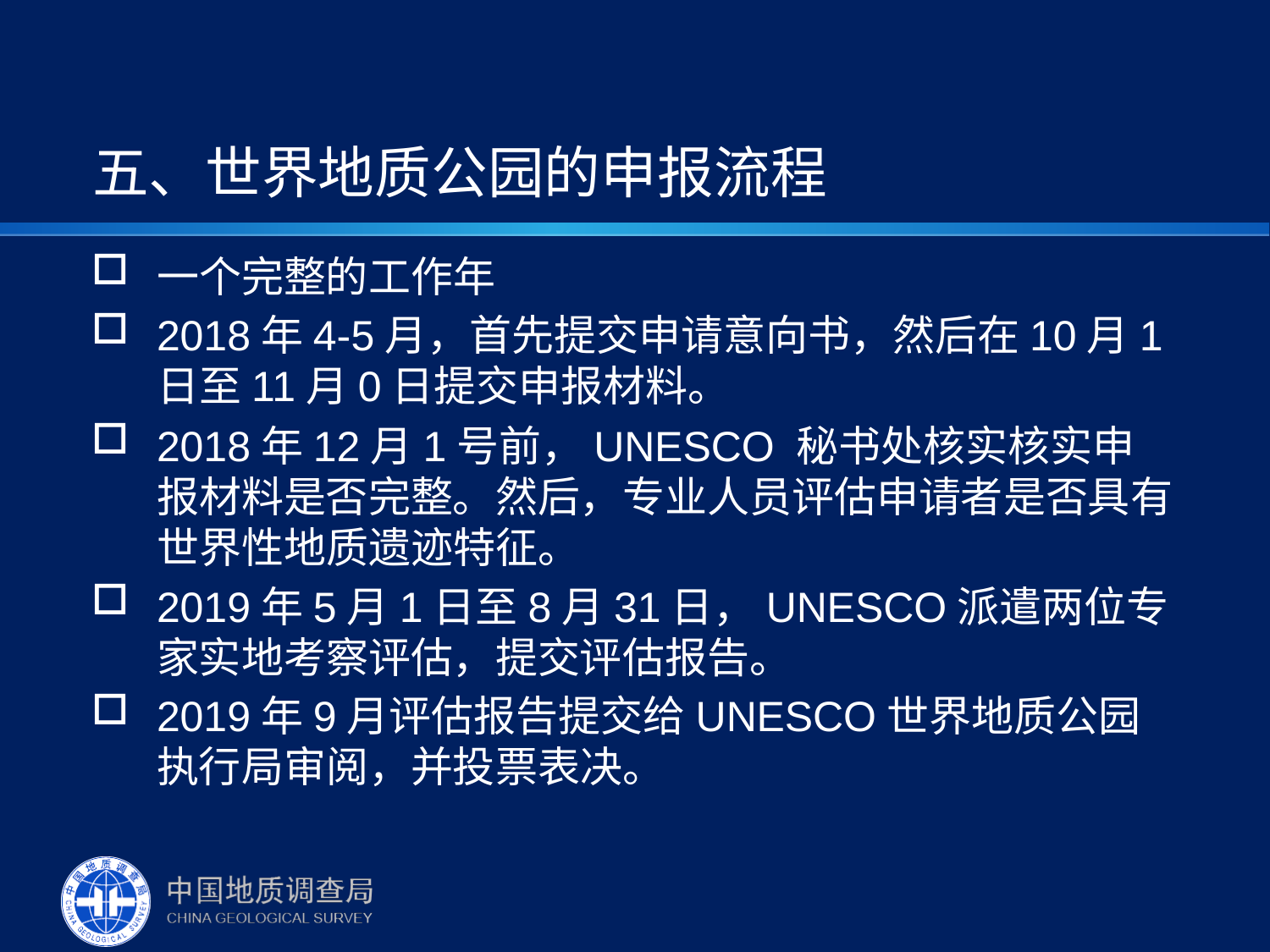

# 五、世界地质公园的申报流程
一个完整的工作年
2018年4-5月，首先提交申请意向书，然后在10月1日至11月0日提交申报材料。
2018年12月1号前，UNESCO 秘书处核实核实申报材料是否完整。然后，专业人员评估申请者是否具有世界性地质遗迹特征。
2019年5月1日至8月31日，UNESCO派遣两位专家实地考察评估，提交评估报告。
2019年9月评估报告提交给UNESCO世界地质公园执行局审阅，并投票表决。